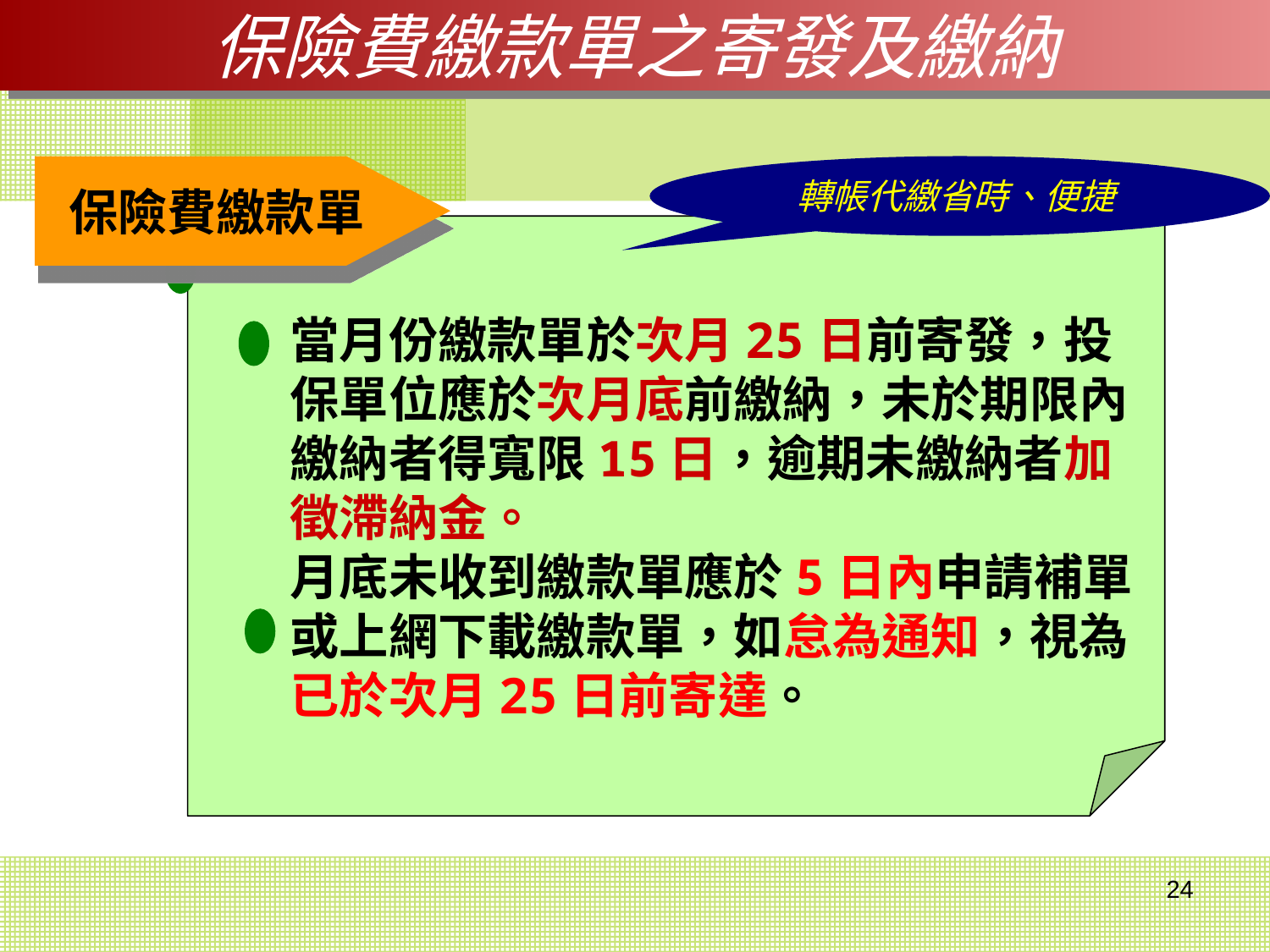

保險費繳款單之寄發及繳納
保險費繳款單
轉帳代繳省時、便捷

當月份繳款單於次月25日前寄發，投保單位應於次月底前繳納，未於期限內繳納者得寬限15日，逾期未繳納者加徵滯納金。
月底未收到繳款單應於5日內申請補單或上網下載繳款單，如怠為通知，視為已於次月25日前寄達。

24